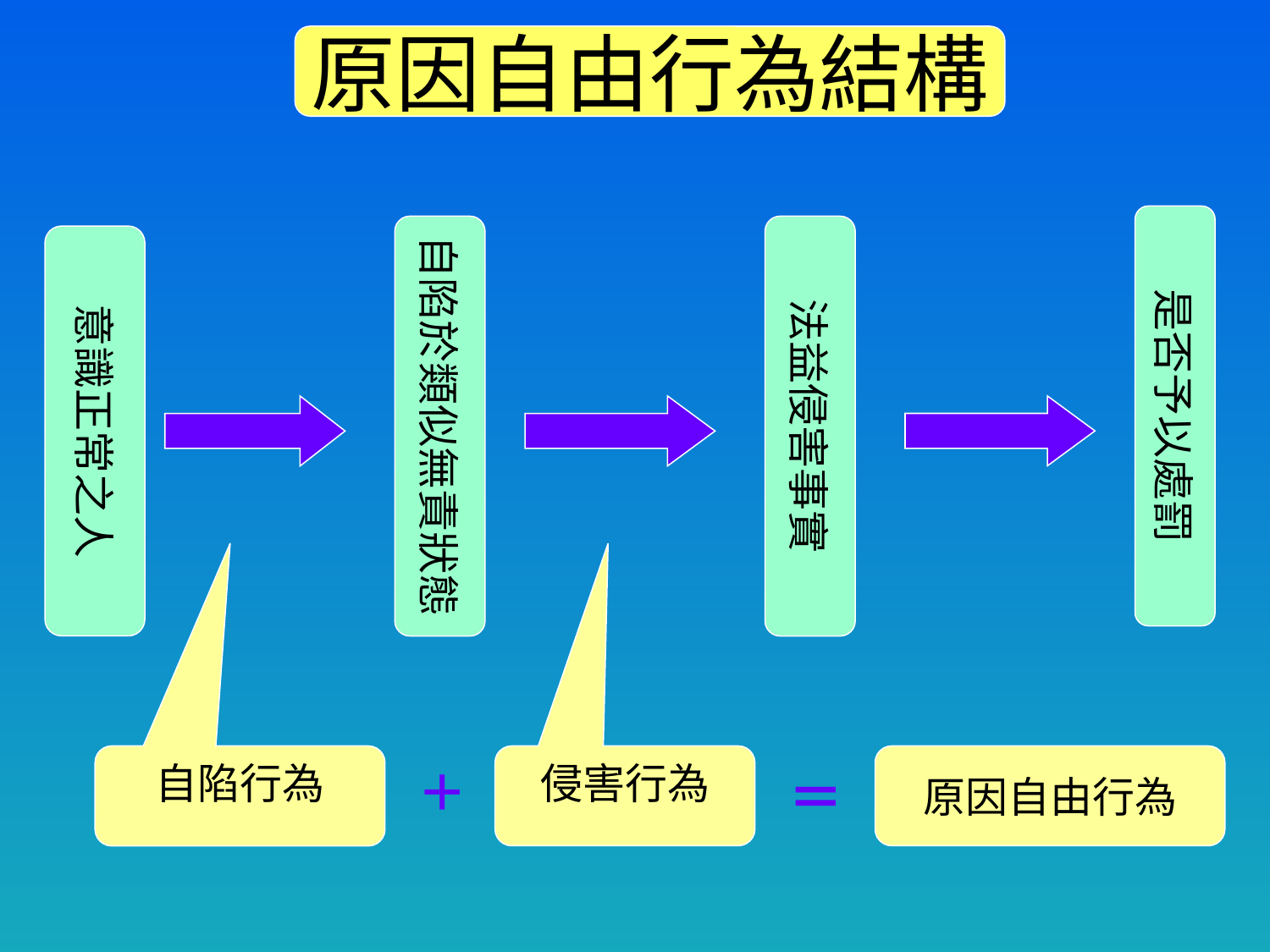

原因自由行為結構
是否予以處罰
自陷於類似無責狀態
法益侵害事實
意識正常之人

自陷行為
侵害行為
原因自由行為
＋
＝